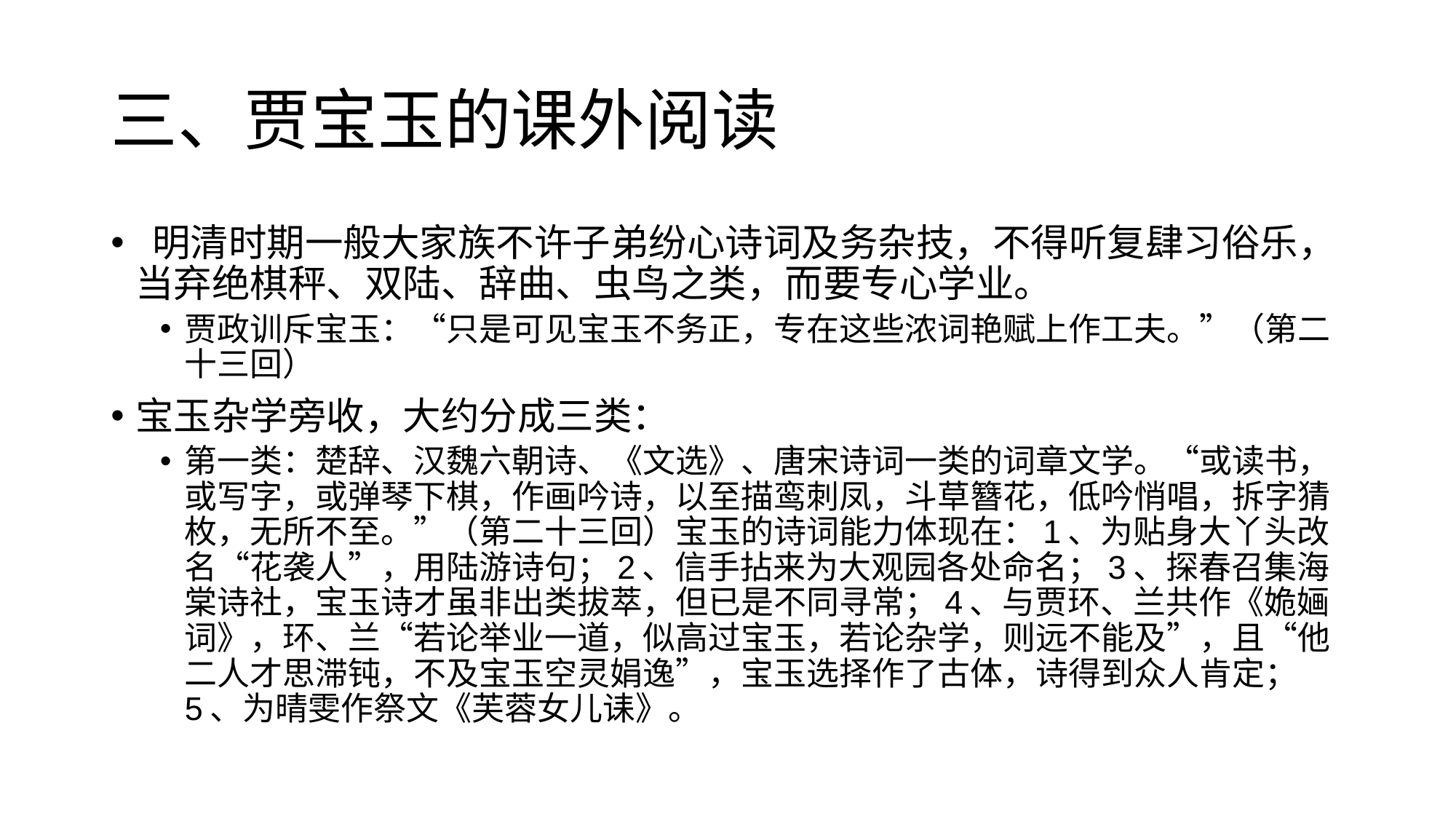

# 三、贾宝玉的课外阅读
 明清时期一般大家族不许子弟纷心诗词及务杂技，不得听复肆习俗乐，当弃绝棋秤、双陆、辞曲、虫鸟之类，而要专心学业。
贾政训斥宝玉：“只是可见宝玉不务正，专在这些浓词艳赋上作工夫。”（第二十三回）
宝玉杂学旁收，大约分成三类：
第一类：楚辞、汉魏六朝诗、《文选》、唐宋诗词一类的词章文学。“或读书，或写字，或弹琴下棋，作画吟诗，以至描鸾刺凤，斗草簪花，低吟悄唱，拆字猜枚，无所不至。”（第二十三回）宝玉的诗词能力体现在：1、为贴身大丫头改名“花袭人”，用陆游诗句；2、信手拈来为大观园各处命名；3、探春召集海棠诗社，宝玉诗才虽非出类拔萃，但已是不同寻常；4、与贾环、兰共作《姽婳词》，环、兰“若论举业一道，似高过宝玉，若论杂学，则远不能及”，且“他二人才思滞钝，不及宝玉空灵娟逸”，宝玉选择作了古体，诗得到众人肯定；5、为晴雯作祭文《芙蓉女儿诔》。